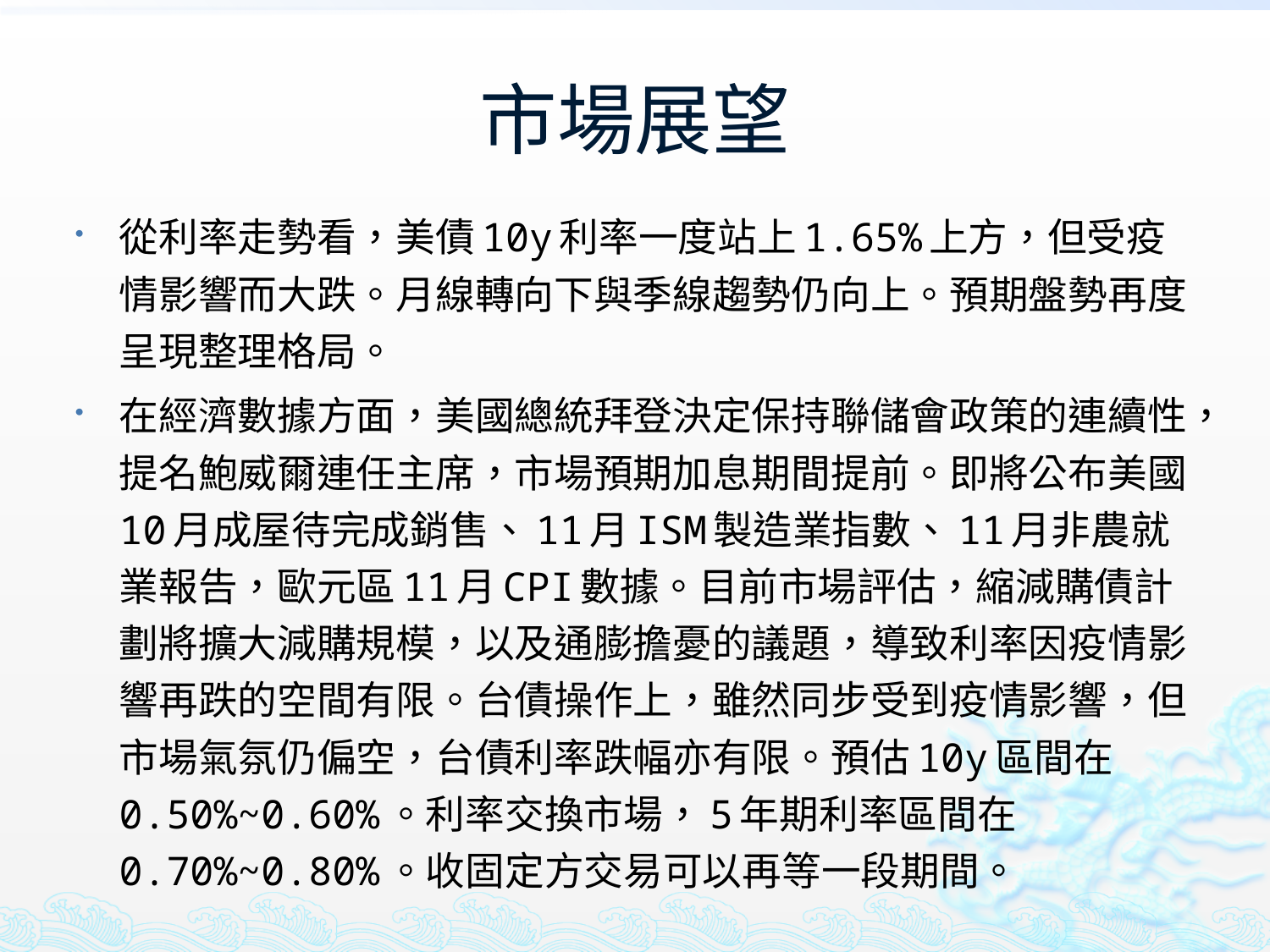

# 市場展望
從利率走勢看，美債10y利率一度站上1.65%上方，但受疫情影響而大跌。月線轉向下與季線趨勢仍向上。預期盤勢再度呈現整理格局。
在經濟數據方面，美國總統拜登決定保持聯儲會政策的連續性，提名鮑威爾連任主席，市場預期加息期間提前。即將公布美國10月成屋待完成銷售、11月ISM製造業指數、11月非農就業報告，歐元區11月CPI數據。目前市場評估，縮減購債計劃將擴大減購規模，以及通膨擔憂的議題，導致利率因疫情影響再跌的空間有限。台債操作上，雖然同步受到疫情影響，但市場氣氛仍偏空，台債利率跌幅亦有限。預估10y區間在0.50%~0.60%。利率交換市場，5年期利率區間在0.70%~0.80%。收固定方交易可以再等一段期間。